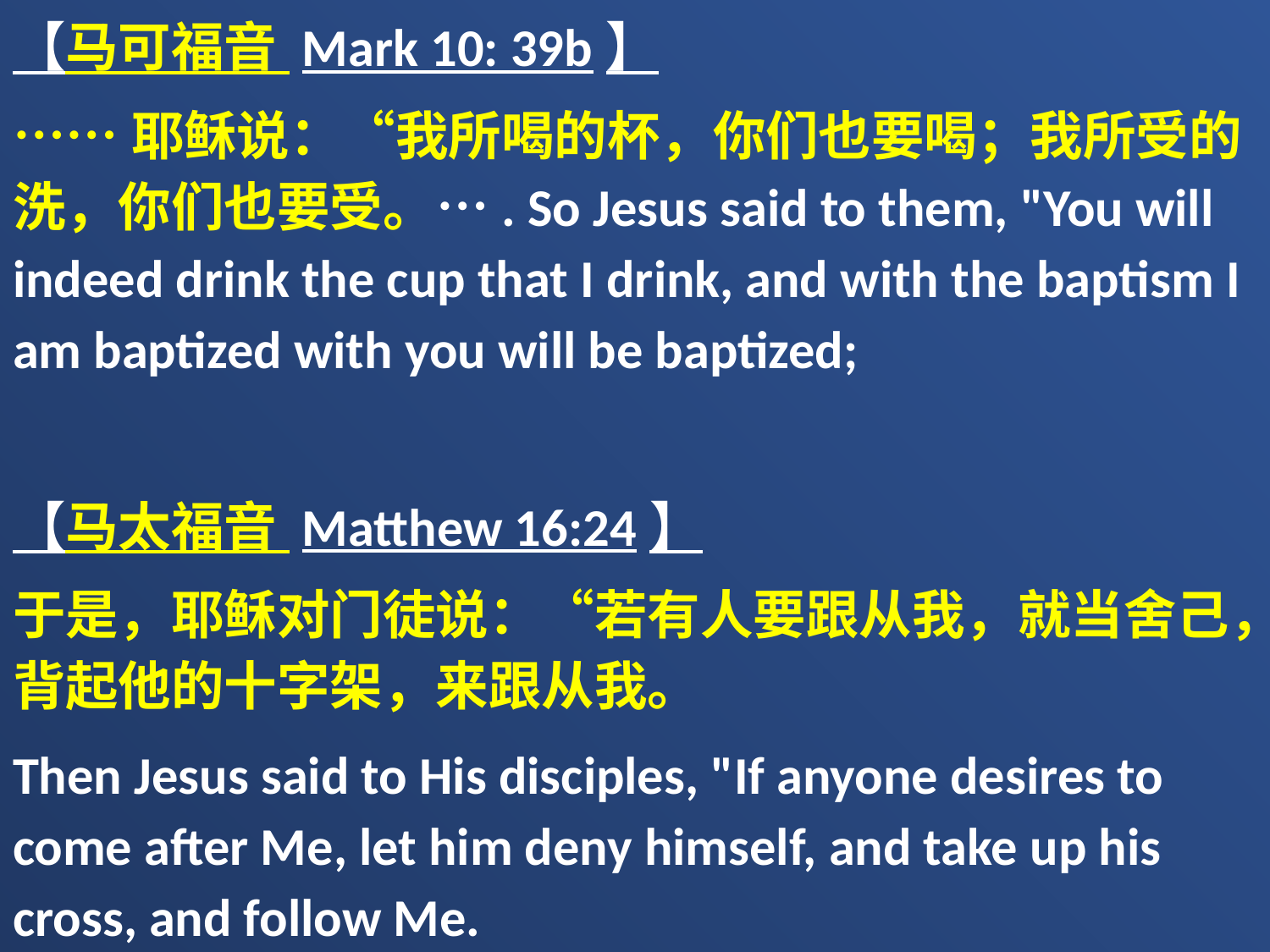

【马可福音 Mark 10: 39b】
……耶稣说：“我所喝的杯，你们也要喝；我所受的洗，你们也要受。…. So Jesus said to them, "You will indeed drink the cup that I drink, and with the baptism I am baptized with you will be baptized;

【马太福音 Matthew 16:24】
于是，耶稣对门徒说：“若有人要跟从我，就当舍己，背起他的十字架，来跟从我。
Then Jesus said to His disciples, "If anyone desires to come after Me, let him deny himself, and take up his cross, and follow Me.